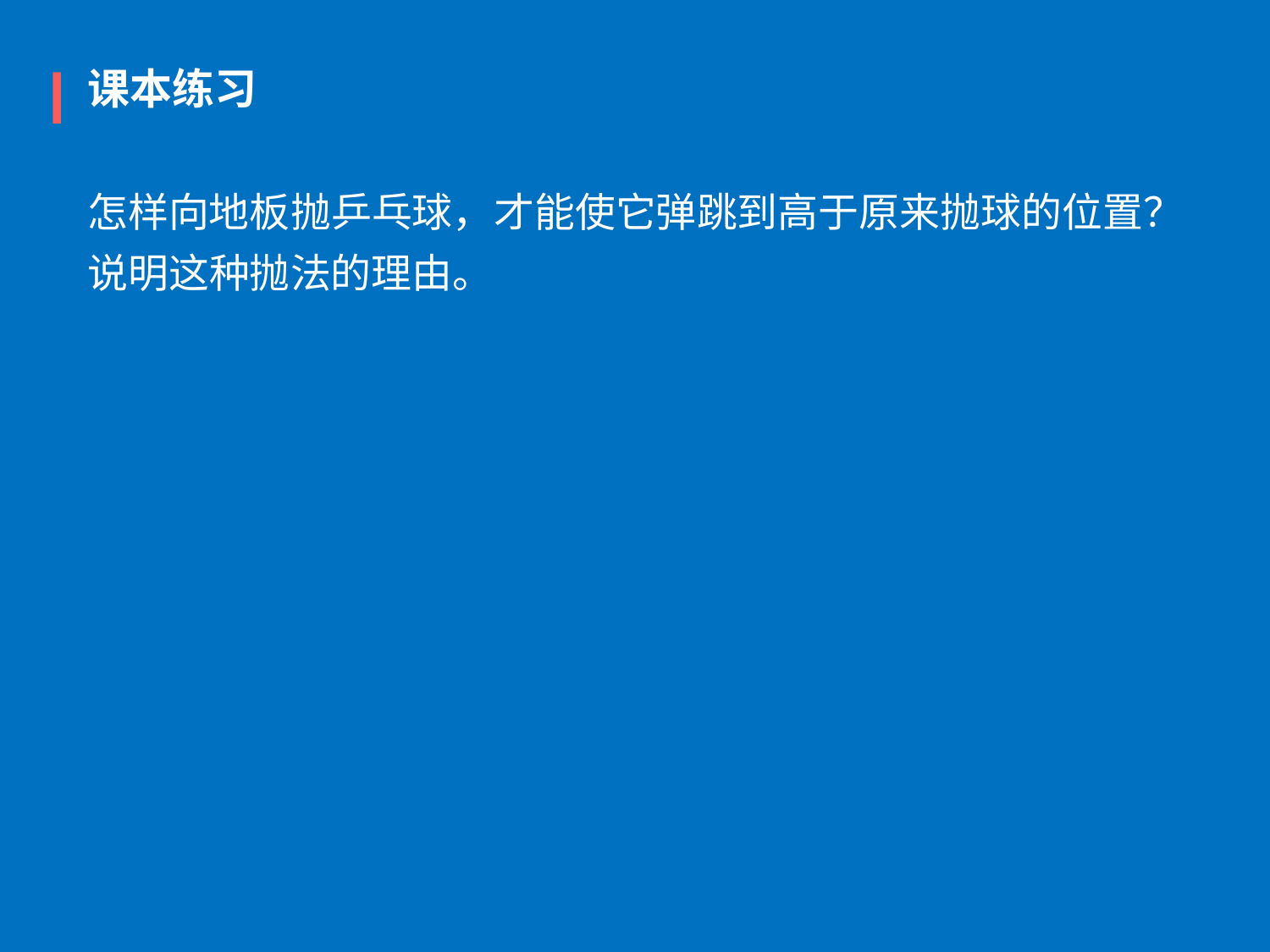

课本练习

怎样向地板抛乒乓球，才能使它弹跳到高于原来抛球的位置？说明这种抛法的理由。